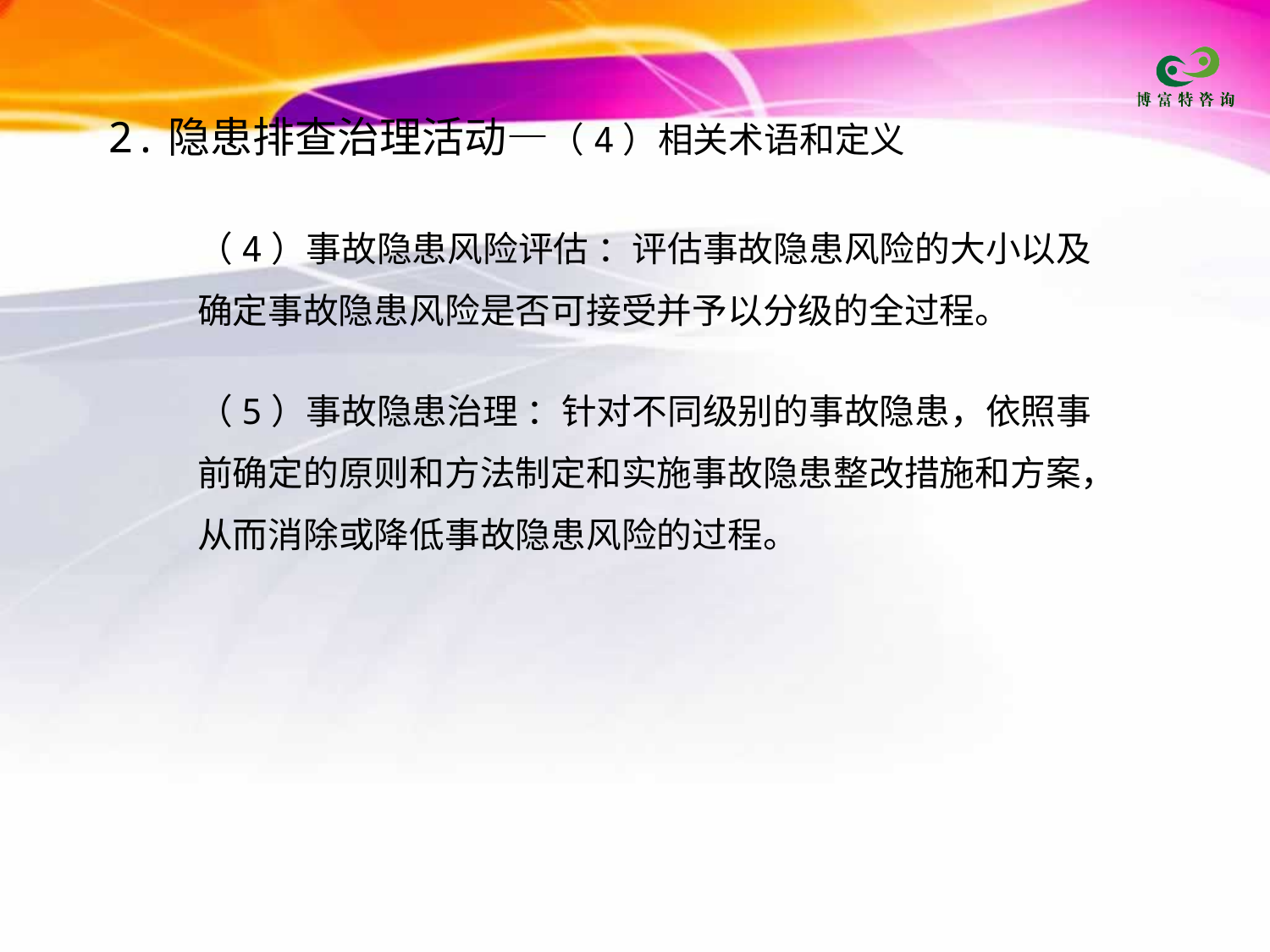

2.隐患排查治理活动—（4）相关术语和定义
（4）事故隐患风险评估 ：评估事故隐患风险的大小以及确定事故隐患风险是否可接受并予以分级的全过程。
（5）事故隐患治理 ：针对不同级别的事故隐患，依照事前确定的原则和方法制定和实施事故隐患整改措施和方案，从而消除或降低事故隐患风险的过程。